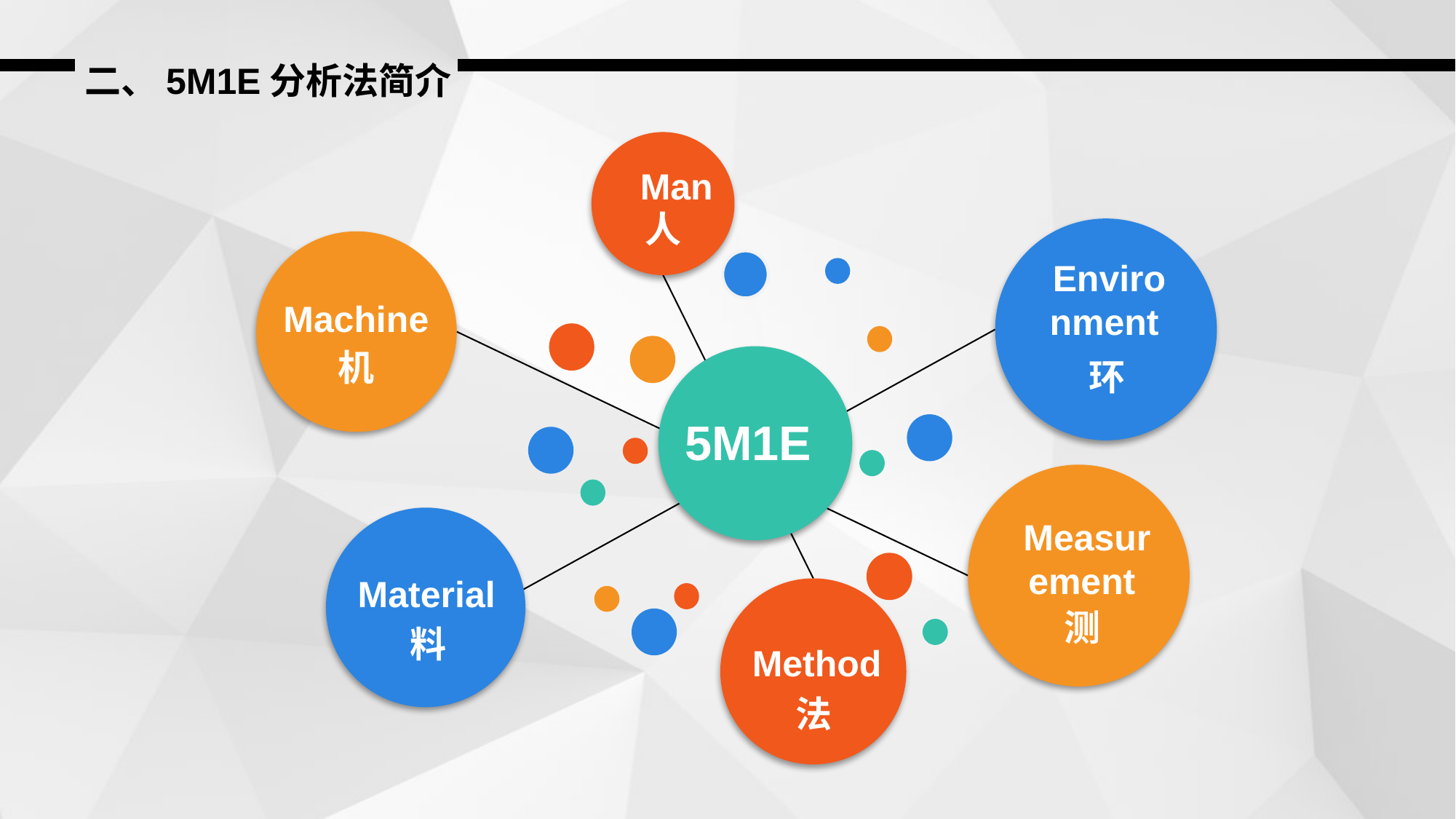

二、5M1E分析法简介

Man
人

Enviro
nment

Machine

机

环
5M1E

Measur
ement

Material

测

料

Method
法